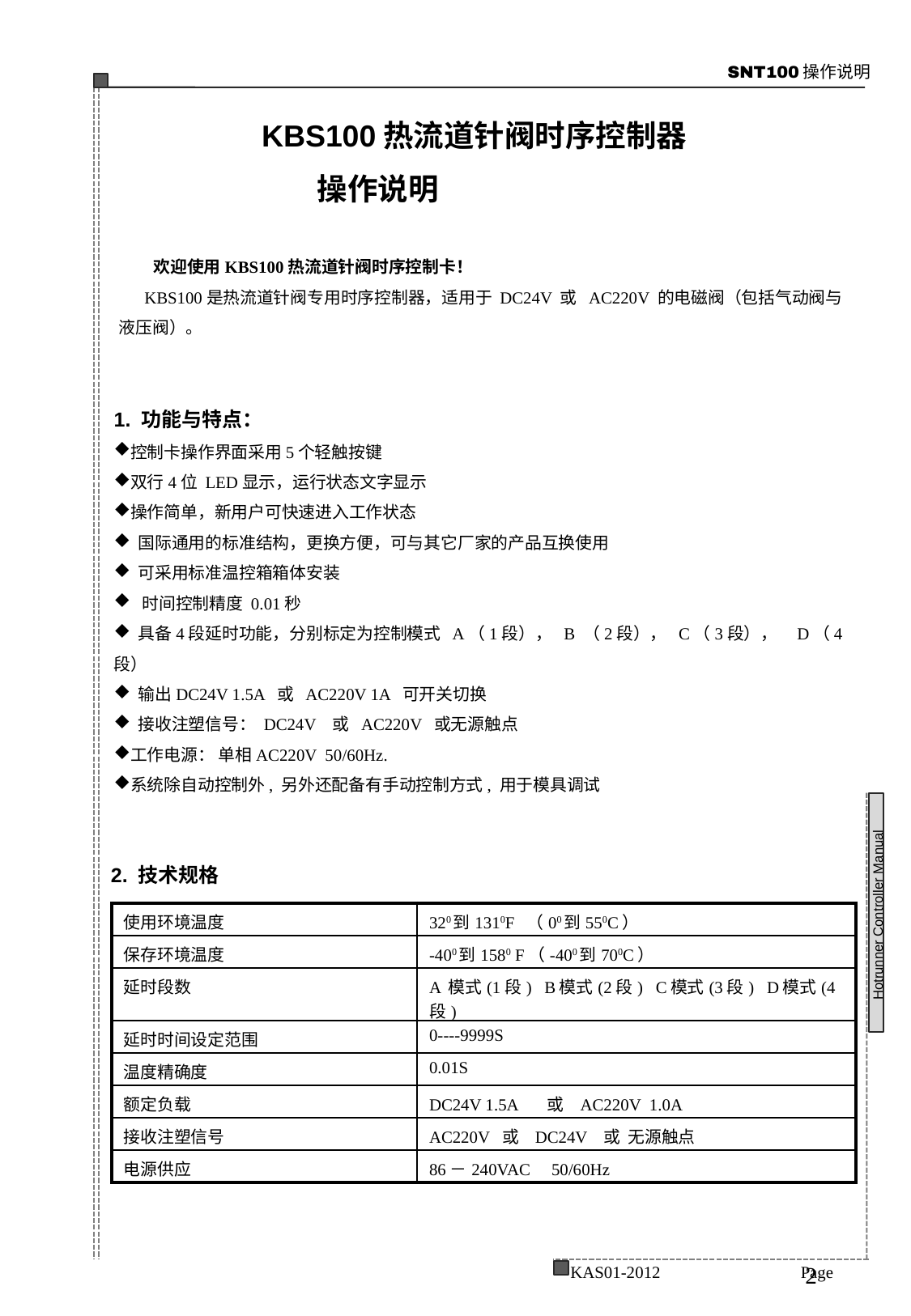

KBS100热流道针阀时序控制器
       操作说明
        欢迎使用KBS100热流道针阀时序控制卡！
      KBS100是热流道针阀专用时序控制器，适用于 DC24V 或  AC220V 的电磁阀（包括气动阀与液压阀）。
1. 功能与特点：
控制卡操作界面采用5个轻触按键
双行4位 LED显示，运行状态文字显示
操作简单，新用户可快速进入工作状态
 国际通用的标准结构，更换方便，可与其它厂家的产品互换使用
 可采用标准温控箱箱体安装
  时间控制精度 0.01秒
 具备4段延时功能，分别标定为控制模式  A（1段），  B （2段），  C（3段），    D（4段）
 输出DC24V 1.5A  或  AC220V 1A  可开关切换
 接收注塑信号： DC24V   或  AC220V  或无源触点
工作电源： 单相AC220V  50/60Hz.
系统除自动控制外, 另外还配备有手动控制方式, 用于模具调试
2. 技术规格
| 使用环境温度 | 320到1310F （00到550C） |
| --- | --- |
| 保存环境温度 | -400到1580 F（-400到700C） |
| 延时段数 | A 模式(1段) B模式(2段) C模式(3段) D模式(4段) |
| 延时时间设定范围 | 0----9999S |
| 温度精确度 | 0.01S |
| 额定负载 | DC24V 1.5A 或 AC220V 1.0A |
| 接收注塑信号 | AC220V 或 DC24V 或 无源触点 |
| 电源供应 | 86－240VAC 50/60Hz |